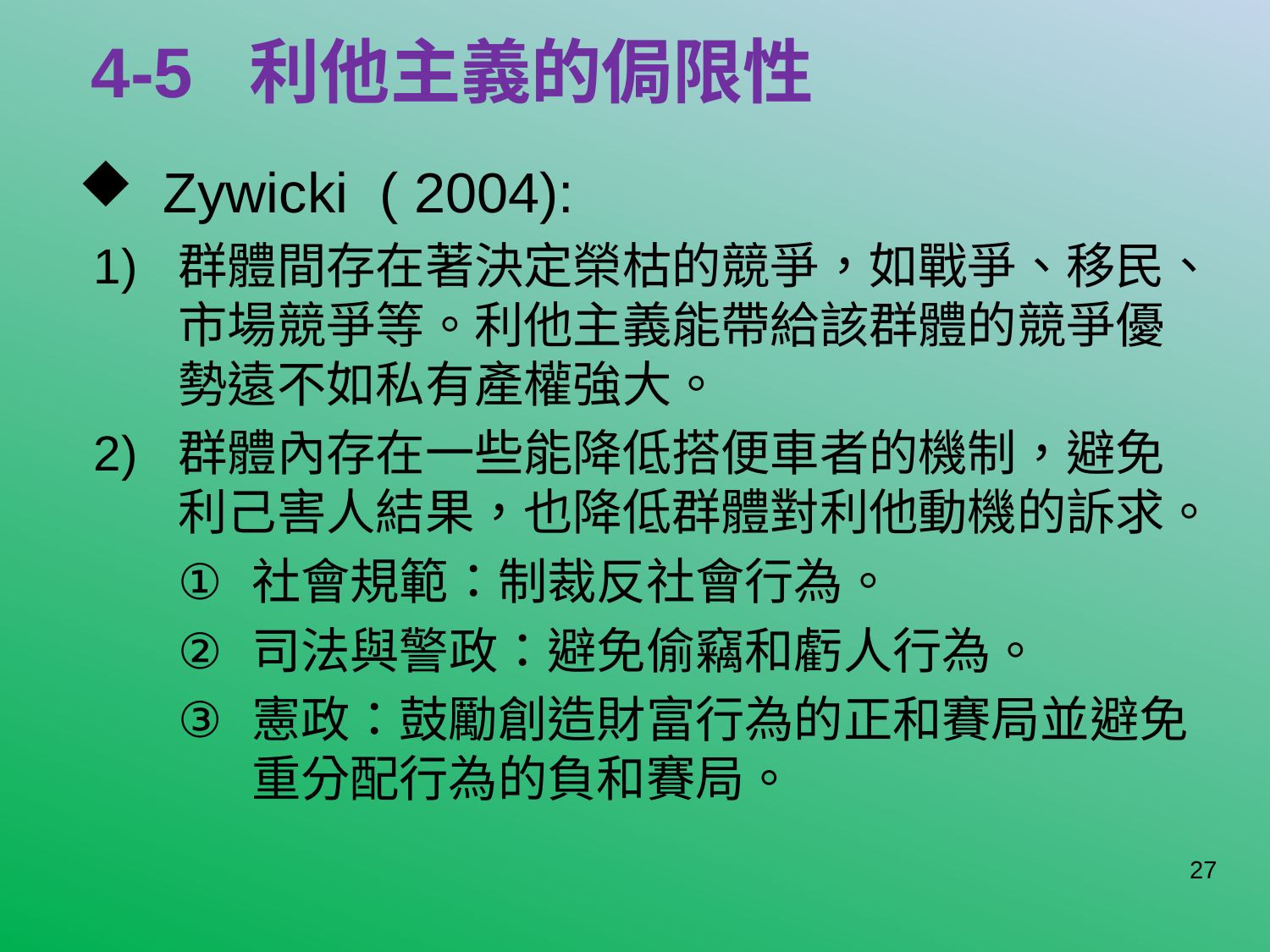

# 4-5  利他主義的侷限性
Zywicki  ( 2004):
群體間存在著決定榮枯的競爭，如戰爭、移民、市場競爭等。利他主義能帶給該群體的競爭優勢遠不如私有產權強大。
群體內存在一些能降低搭便車者的機制，避免利己害人結果，也降低群體對利他動機的訴求。
社會規範：制裁反社會行為。
司法與警政：避免偷竊和虧人行為。
憲政：鼓勵創造財富行為的正和賽局並避免重分配行為的負和賽局。
27